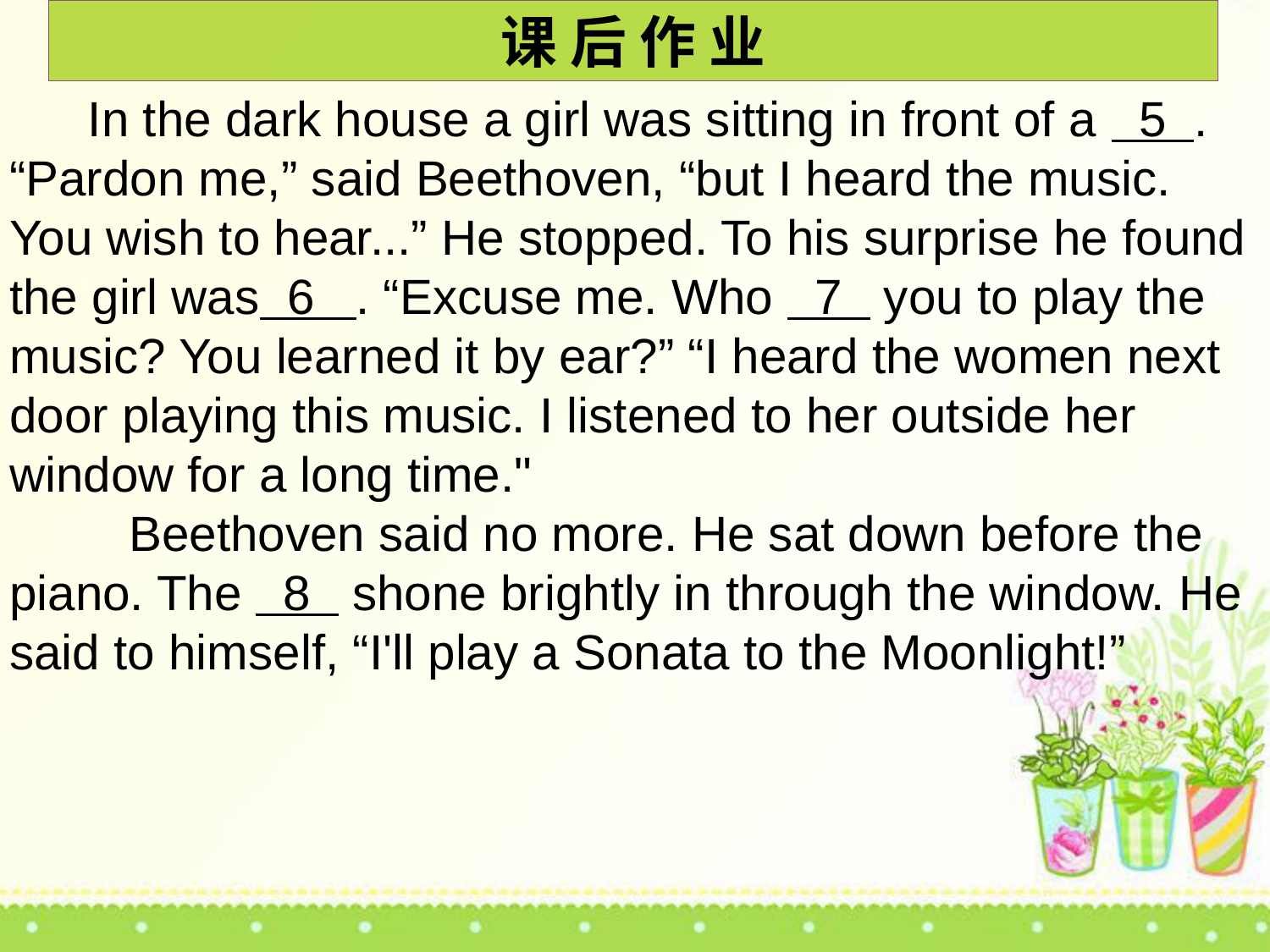

课 后 作 业
   In the dark house a girl was sitting in front of a   5  . “Pardon me,” said Beethoven, “but I heard the music. You wish to hear...” He stopped. To his surprise he found the girl was  6   . “Excuse me. Who   7   you to play the music? You learned it by ear?” “I heard the women next door playing this music. I listened to her outside her window for a long time."
      Beethoven said no more. He sat down before the piano. The   8   shone brightly in through the window. He said to himself, “I'll play a Sonata to the Moonlight!”